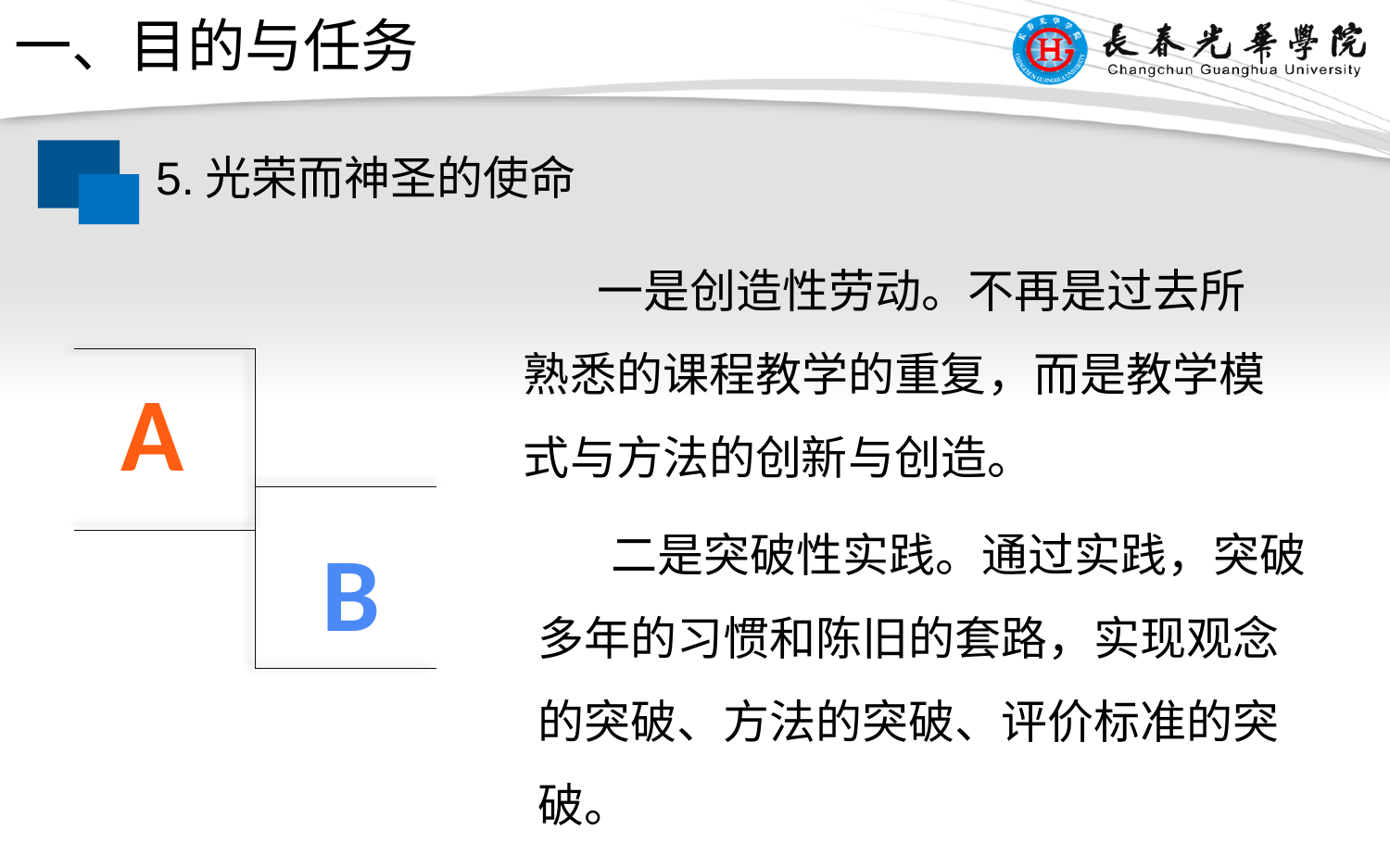

一、目的与任务

5.光荣而神圣的使命
      一是创造性劳动。不再是过去所熟悉的课程教学的重复，而是教学模式与方法的创新与创造。
A
      二是突破性实践。通过实践，突破多年的习惯和陈旧的套路，实现观念的突破、方法的突破、评价标准的突破。
B